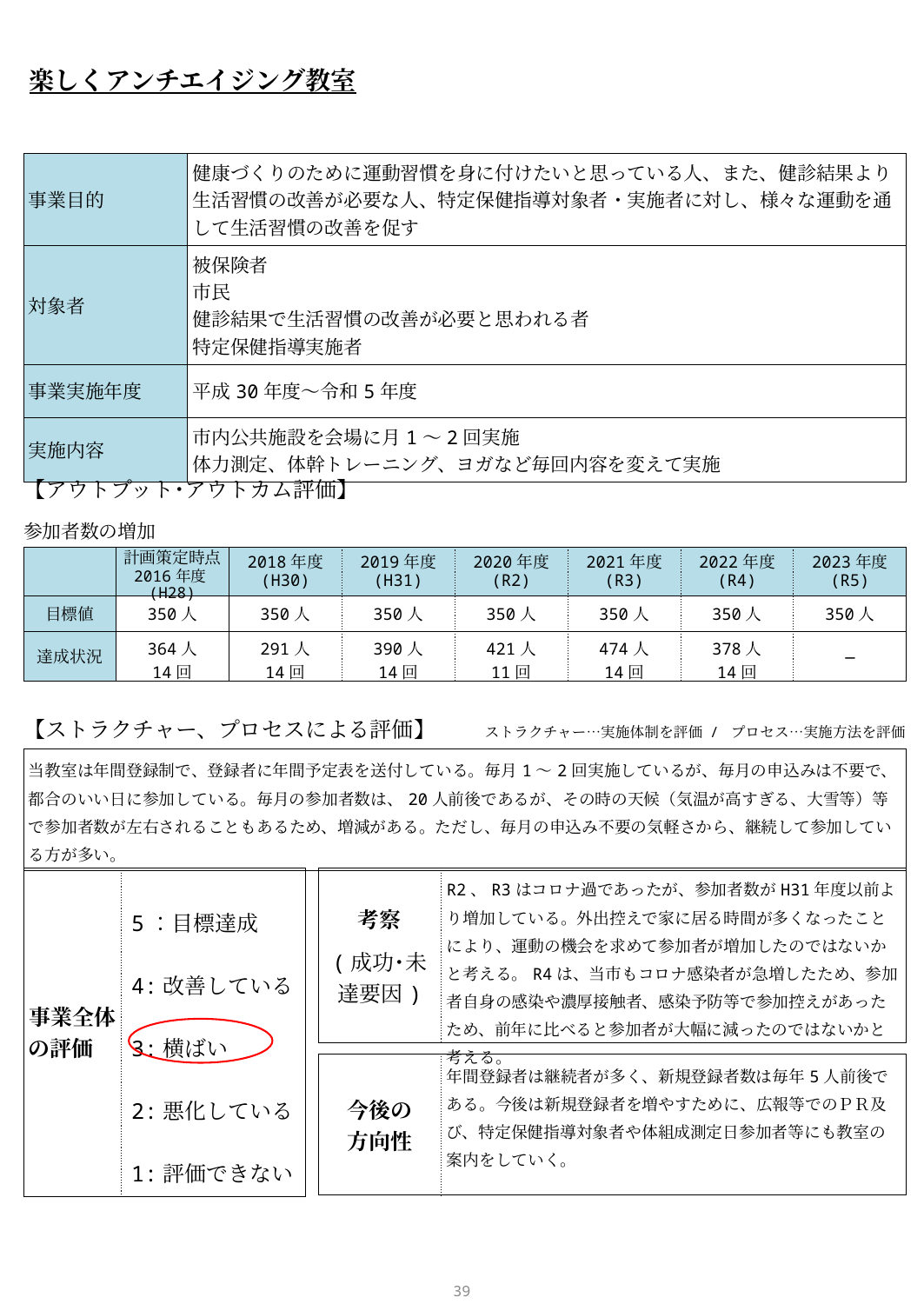

楽しくアンチエイジング教室
| 事業目的 | 健康づくりのために運動習慣を身に付けたいと思っている人、また、健診結果より生活習慣の改善が必要な人、特定保健指導対象者・実施者に対し、様々な運動を通して生活習慣の改善を促す |
| --- | --- |
| 対象者 | 被保険者 市民 健診結果で生活習慣の改善が必要と思われる者 特定保健指導実施者 |
| 事業実施年度 | 平成30年度～令和5年度 |
| 実施内容 | 市内公共施設を会場に月1～2回実施 体力測定、体幹トレーニング、ヨガなど毎回内容を変えて実施 |
【アウトプット･アウトカム評価】
参加者数の増加
|  | 計画策定時点 2016年度(H28) | 2018年度 (H30) | 2019年度 (H31) | 2020年度 (R2) | 2021年度 (R3) | 2022年度 (R4) | 2023年度 (R5) |
| --- | --- | --- | --- | --- | --- | --- | --- |
| 目標値 | 350人 | 350人 | 350人 | 350人 | 350人 | 350人 | 350人 |
| 達成状況 | 364人 14回 | 291人 14回 | 390人 14回 | 421人 11回 | 474人 14回 | 378人 14回 | ― |
ストラクチャー…実施体制を評価 / プロセス…実施方法を評価
【ストラクチャー、プロセスによる評価】
| 当教室は年間登録制で、登録者に年間予定表を送付している。毎月1～2回実施しているが、毎月の申込みは不要で、都合のいい日に参加している。毎月の参加者数は、20人前後であるが、その時の天候（気温が高すぎる、大雪等）等で参加者数が左右されることもあるため、増減がある。ただし、毎月の申込み不要の気軽さから、継続して参加している方が多い。 |
| --- |
| 考察 (成功･未達要因) | R2、R3はコロナ過であったが、参加者数がH31年度以前より増加している。外出控えで家に居る時間が多くなったことにより、運動の機会を求めて参加者が増加したのではないかと考える。R4は、当市もコロナ感染者が急増したため、参加者自身の感染や濃厚接触者、感染予防等で参加控えがあったため、前年に比べると参加者が大幅に減ったのではないかと考える。 |
| --- | --- |
| 事業全体 の評価 | 5：目標達成 4:改善している 3:横ばい 2:悪化している 1:評価できない |
| --- | --- |

| 今後の 方向性 | 年間登録者は継続者が多く、新規登録者数は毎年5人前後である。今後は新規登録者を増やすために、広報等でのＰＲ及び、特定保健指導対象者や体組成測定日参加者等にも教室の案内をしていく。 |
| --- | --- |
39